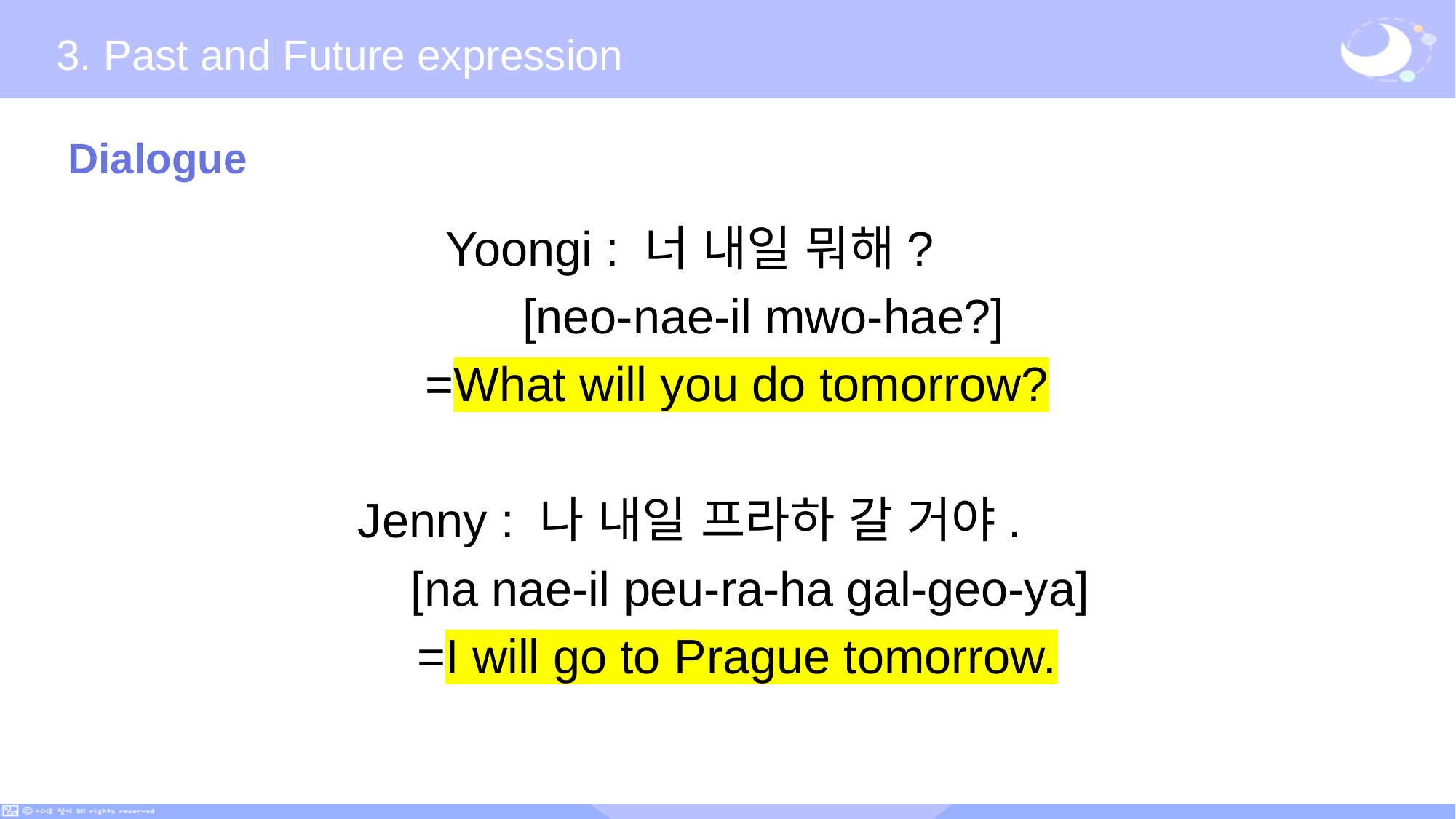

3. Past and Future expression
Dialogue
Yoongi : 너 내일 뭐해?
           [neo-nae-il mwo-hae?]
       =What will you do tomorrow?

Jenny : 나 내일 프라하 갈 거야.
         [na nae-il peu-ra-ha gal-geo-ya]
       =I will go to Prague tomorrow.